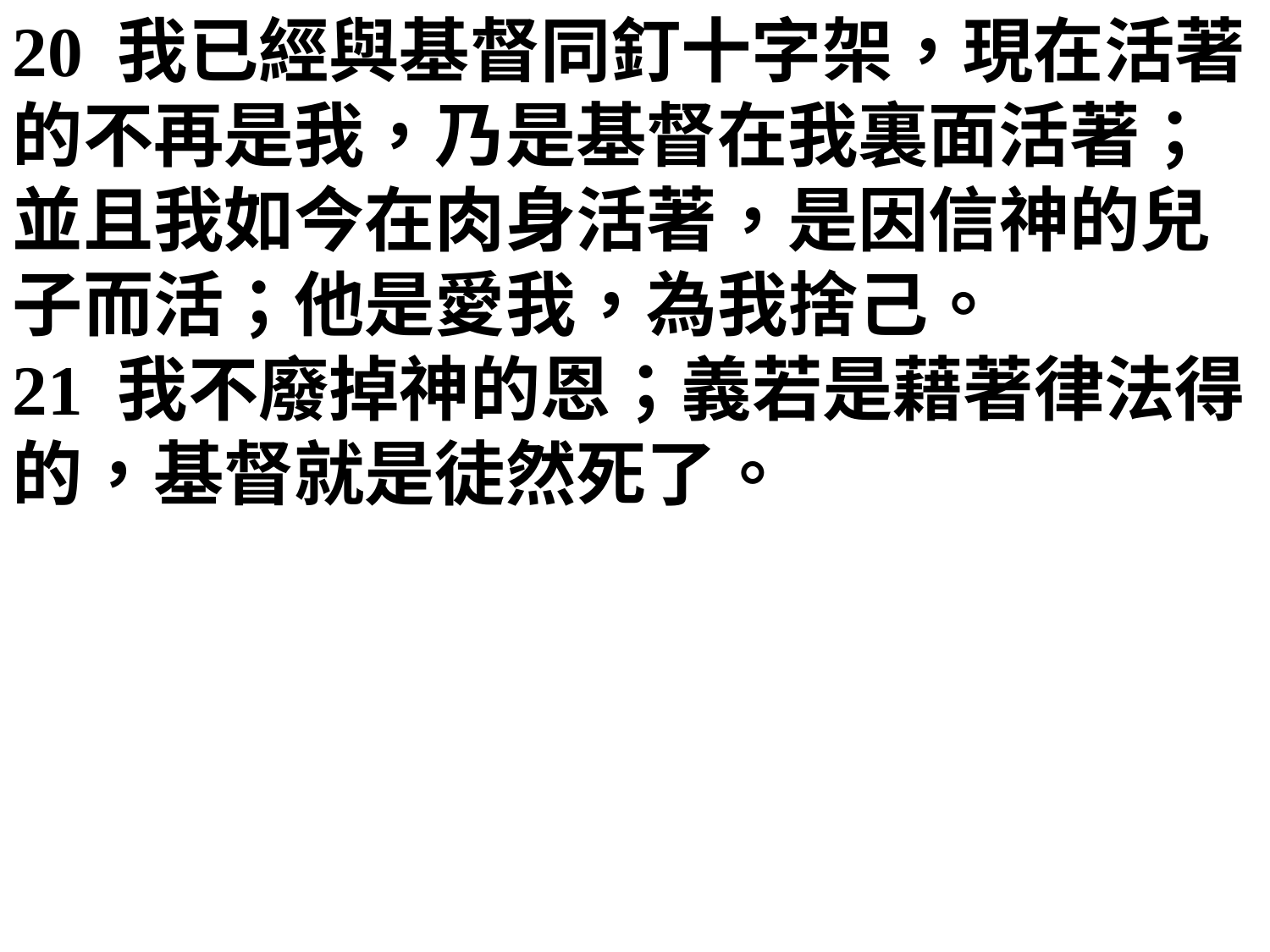

20 我已經與基督同釘十字架，現在活著的不再是我，乃是基督在我裏面活著；並且我如今在肉身活著，是因信神的兒子而活；他是愛我，為我捨己。
21 我不廢掉神的恩；義若是藉著律法得的，基督就是徒然死了。